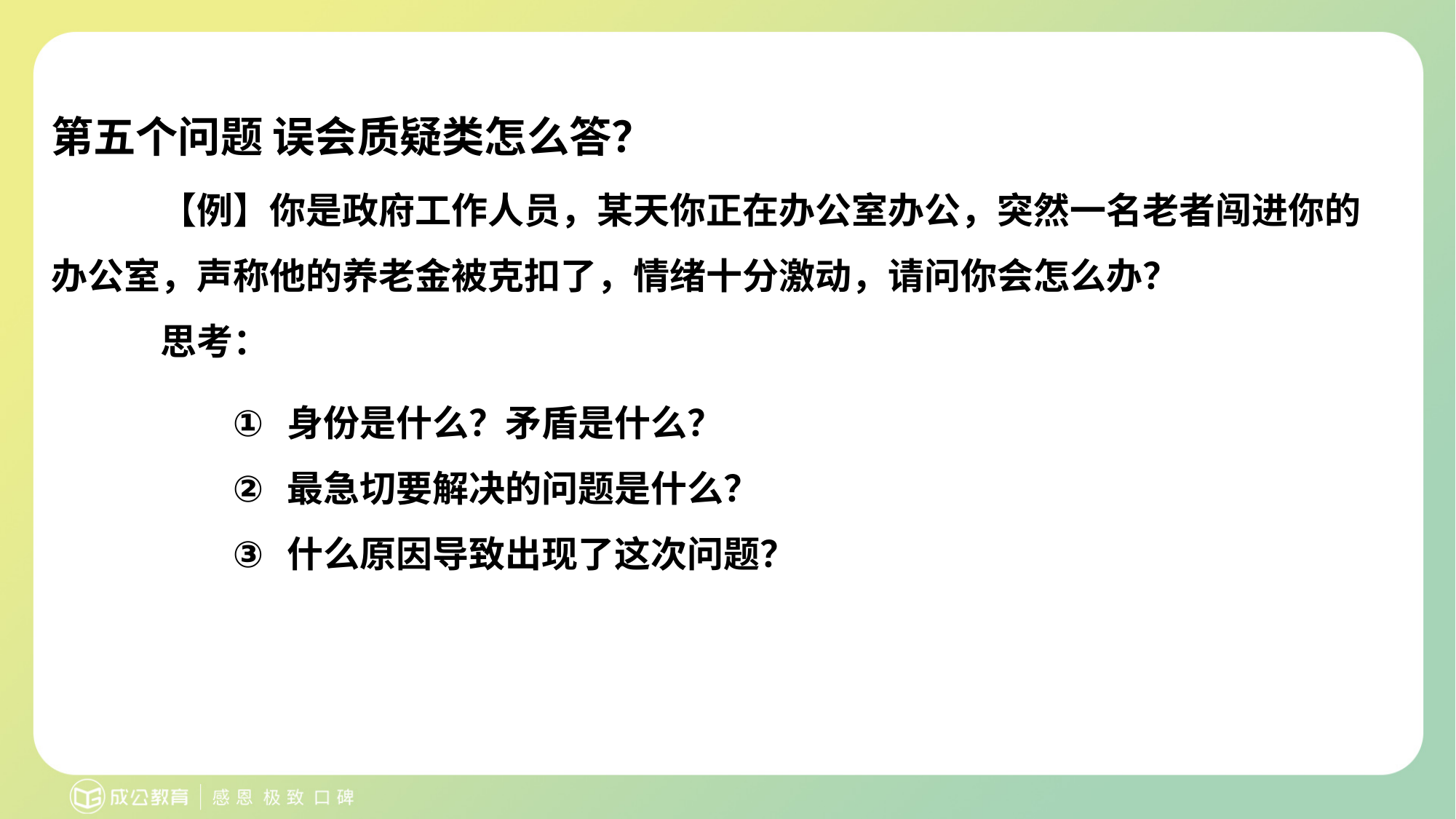

# 第五个问题 误会质疑类怎么答？
【例】你是政府工作人员，某天你正在办公室办公，突然一名老者闯进你的办公室，声称他的养老金被克扣了，情绪十分激动，请问你会怎么办？
思考：

身份是什么？矛盾是什么？
最急切要解决的问题是什么？
什么原因导致出现了这次问题？